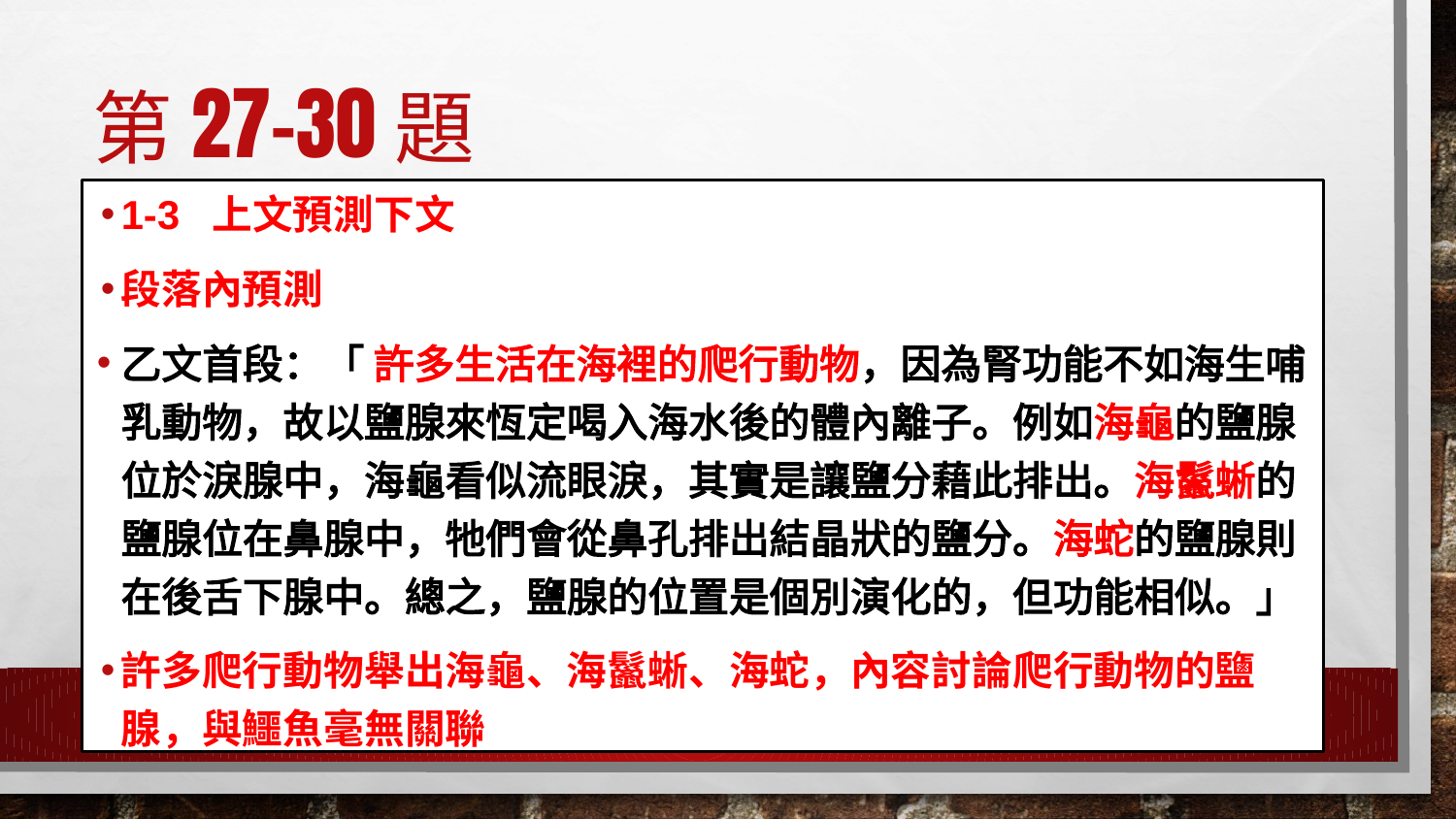

# 第27-30題
1-3  上文預測下文
段落內預測
乙文首段：「 許多生活在海裡的爬行動物，因為腎功能不如海生哺乳動物，故以鹽腺來恆定喝入海水後的體內離子。例如海龜的鹽腺位於淚腺中，海龜看似流眼淚，其實是讓鹽分藉此排出。海鬣蜥的鹽腺位在鼻腺中，牠們會從鼻孔排出結晶狀的鹽分。海蛇的鹽腺則在後舌下腺中。總之，鹽腺的位置是個別演化的，但功能相似。」
許多爬行動物舉出海龜、海鬣蜥、海蛇，內容討論爬行動物的鹽腺，與鱷魚毫無關聯